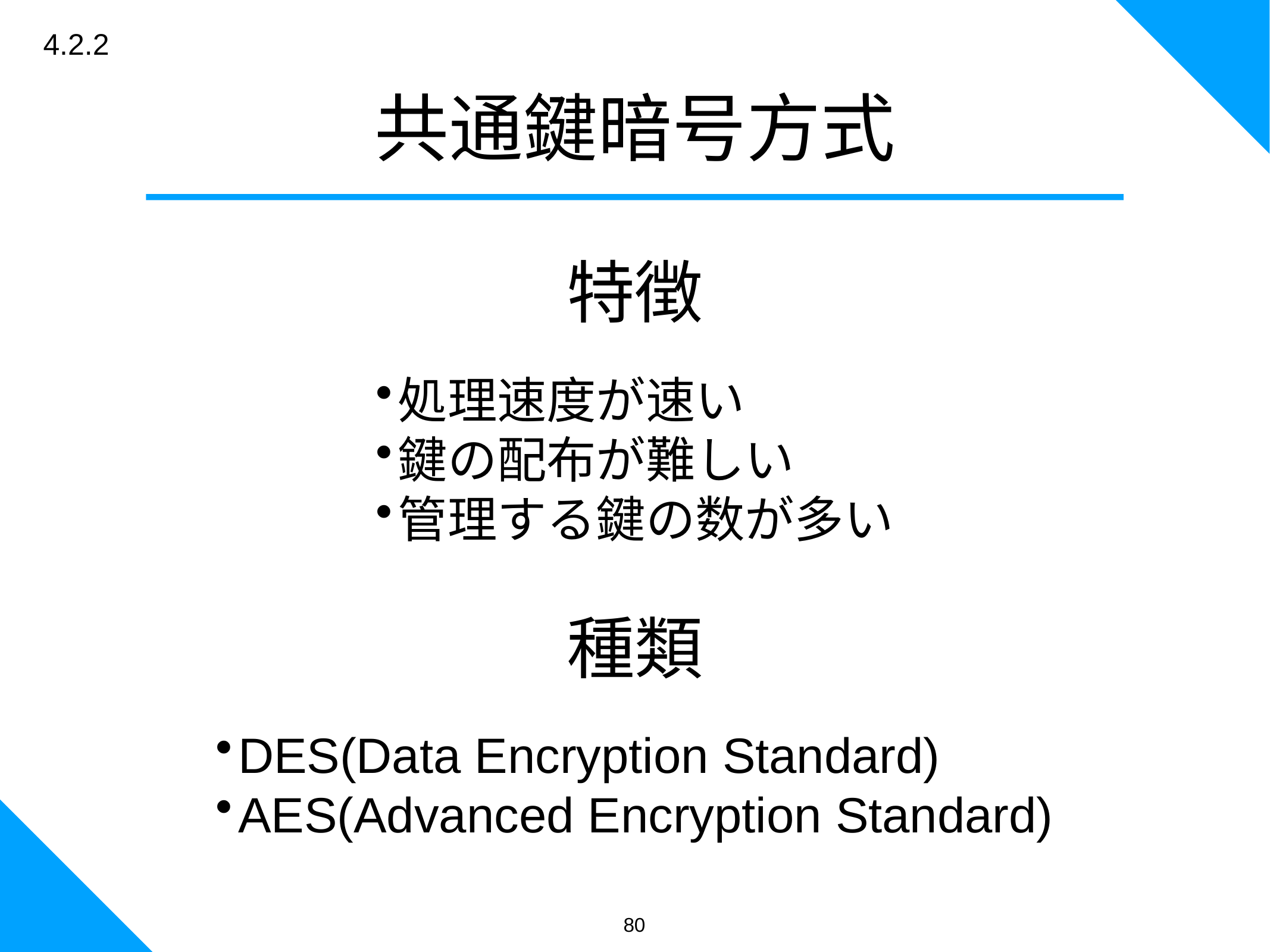

4.2.2
共通鍵暗号方式
特徴
処理速度が速い
鍵の配布が難しい
管理する鍵の数が多い
種類
DES(Data Encryption Standard)
AES(Advanced Encryption Standard)
80